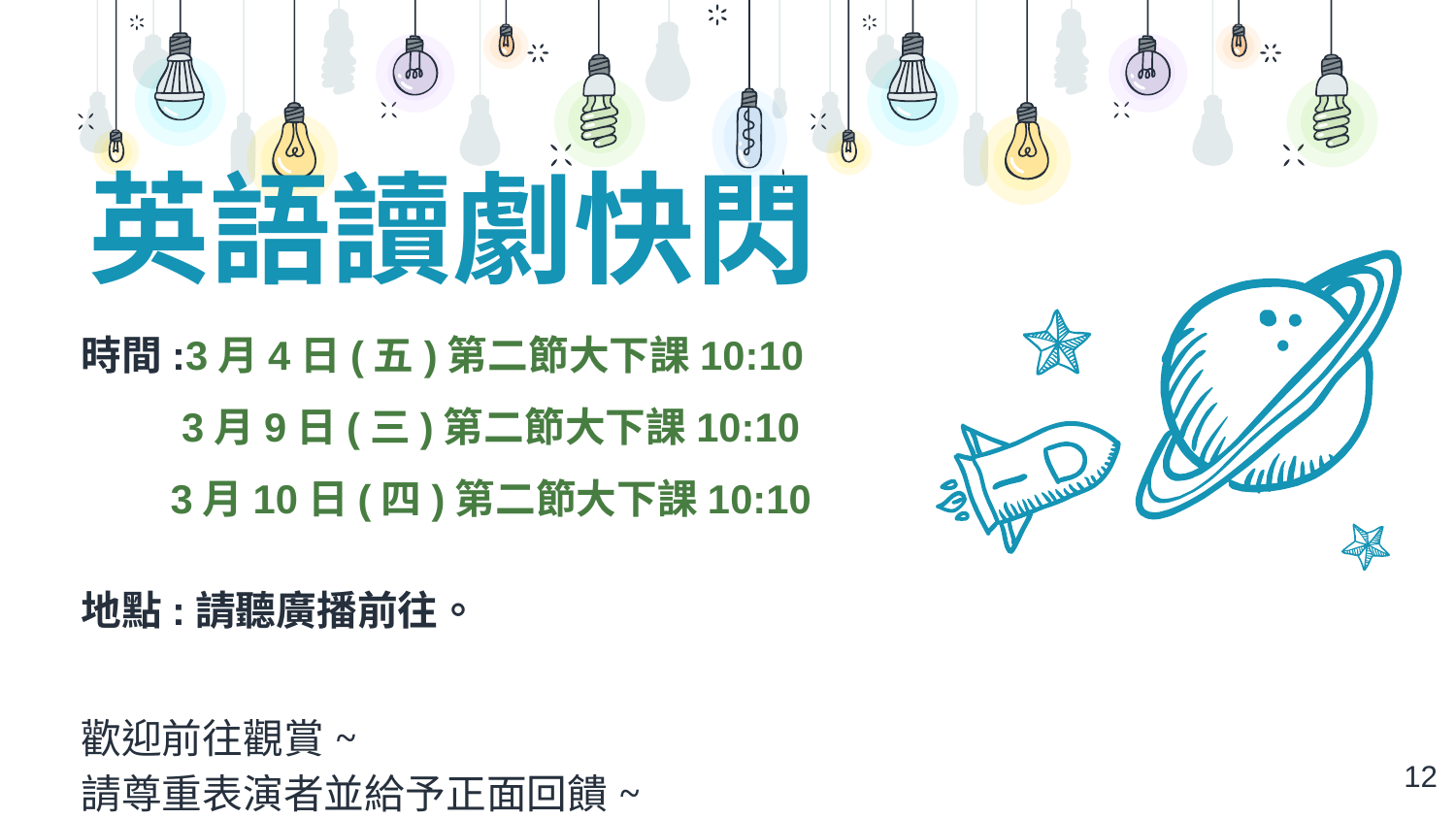

英語讀劇快閃

時間:3月4日(五)第二節大下課10:10
         3月9日(三)第二節大下課10:10
        3月10日(四)第二節大下課10:10
地點:請聽廣播前往。
歡迎前往觀賞~
請尊重表演者並給予正面回饋~

12